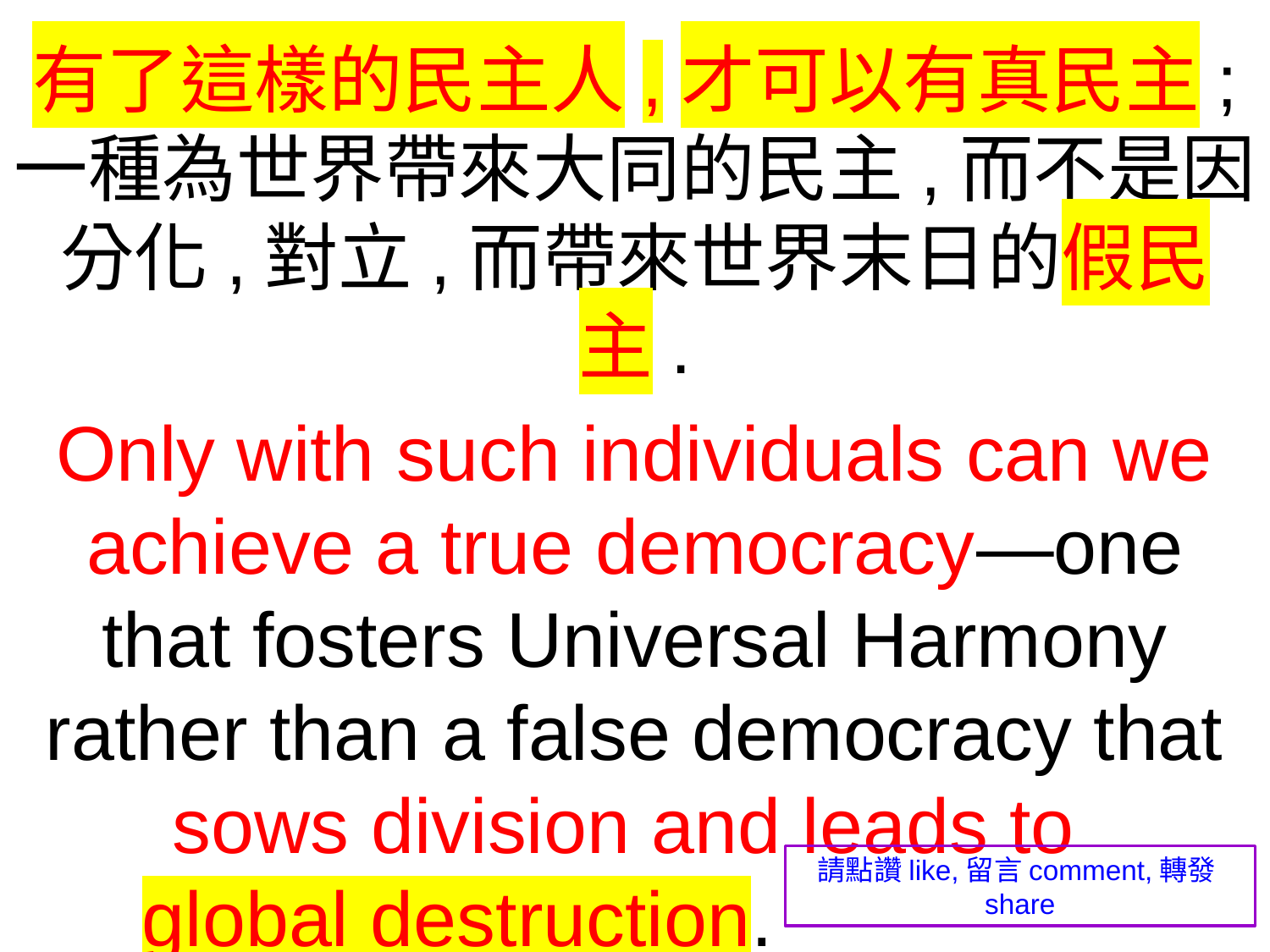

有了這樣的民主人,才可以有真民主;
一種為世界帶來大同的民主,而不是因分化,對立,而帶來世界末日的假民主.
Only with such individuals can we achieve a true democracy—one that fosters Universal Harmony rather than a false democracy that sows division and leads to
      global destruction.

請點讚like,留言comment,轉發share